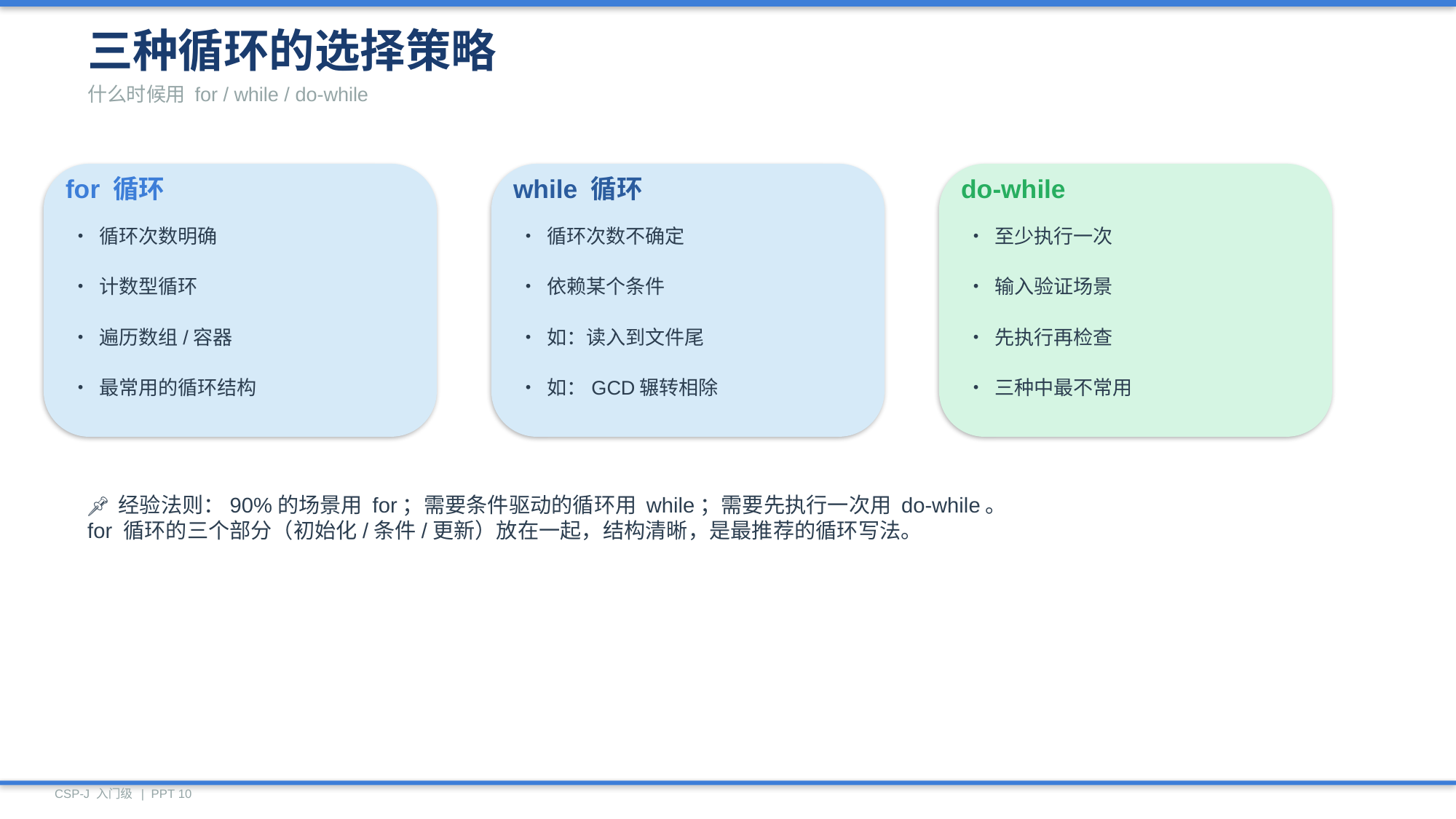

三种循环的选择策略
什么时候用 for / while / do-while

for 循环
while 循环
do-while
• 循环次数明确
• 循环次数不确定
• 至少执行一次
• 计数型循环
• 依赖某个条件
• 输入验证场景
• 遍历数组/容器
• 如：读入到文件尾
• 先执行再检查
• 最常用的循环结构
• 如：GCD辗转相除
• 三种中最不常用
📌 经验法则：90%的场景用 for；需要条件驱动的循环用 while；需要先执行一次用 do-while。
for 循环的三个部分（初始化/条件/更新）放在一起，结构清晰，是最推荐的循环写法。

CSP-J 入门级  |  PPT 10